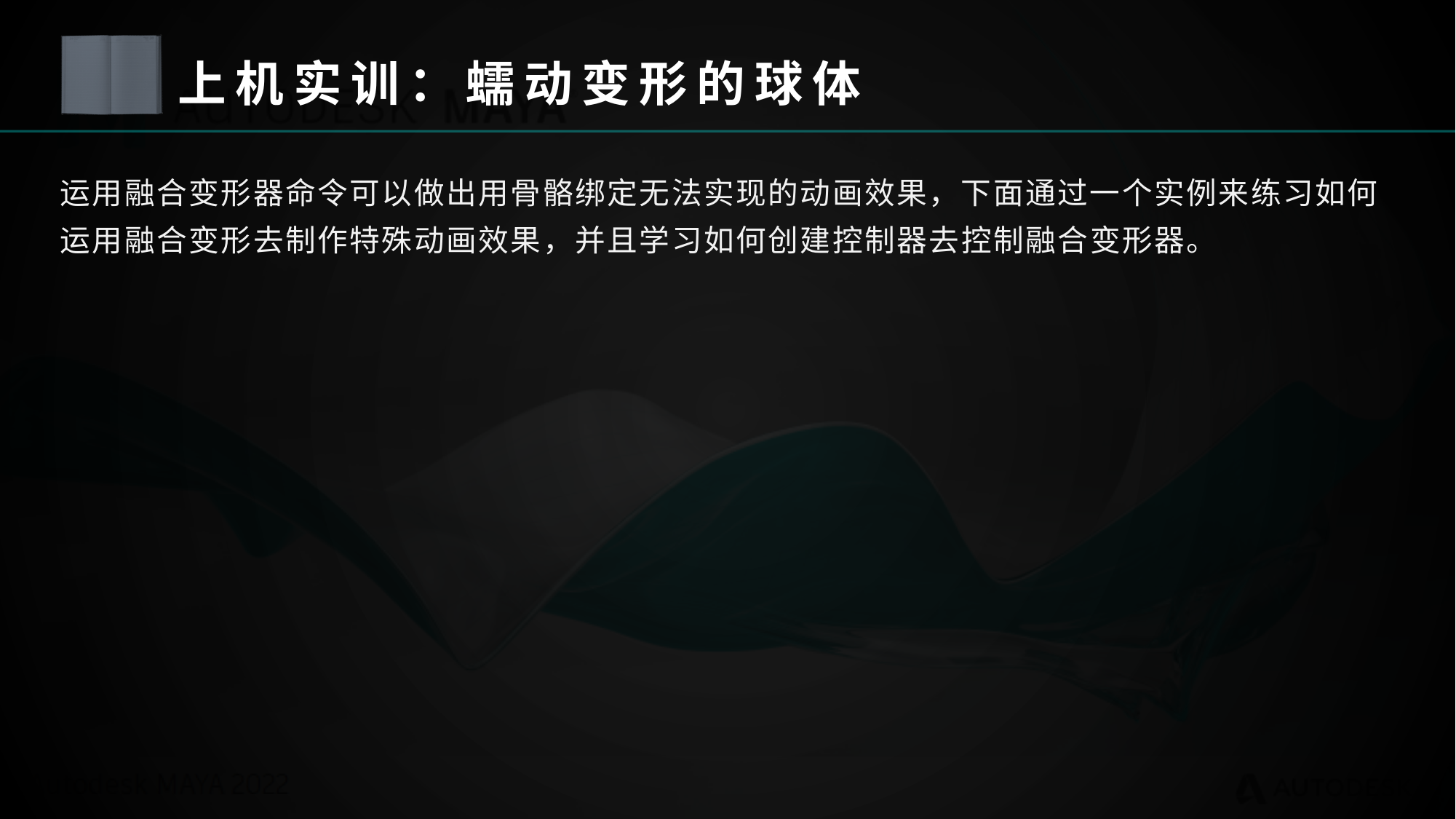

上机实训：蠕动变形的球体
运用融合变形器命令可以做出用骨骼绑定无法实现的动画效果，下面通过一个实例来练习如何运用融合变形去制作特殊动画效果，并且学习如何创建控制器去控制融合变形器。